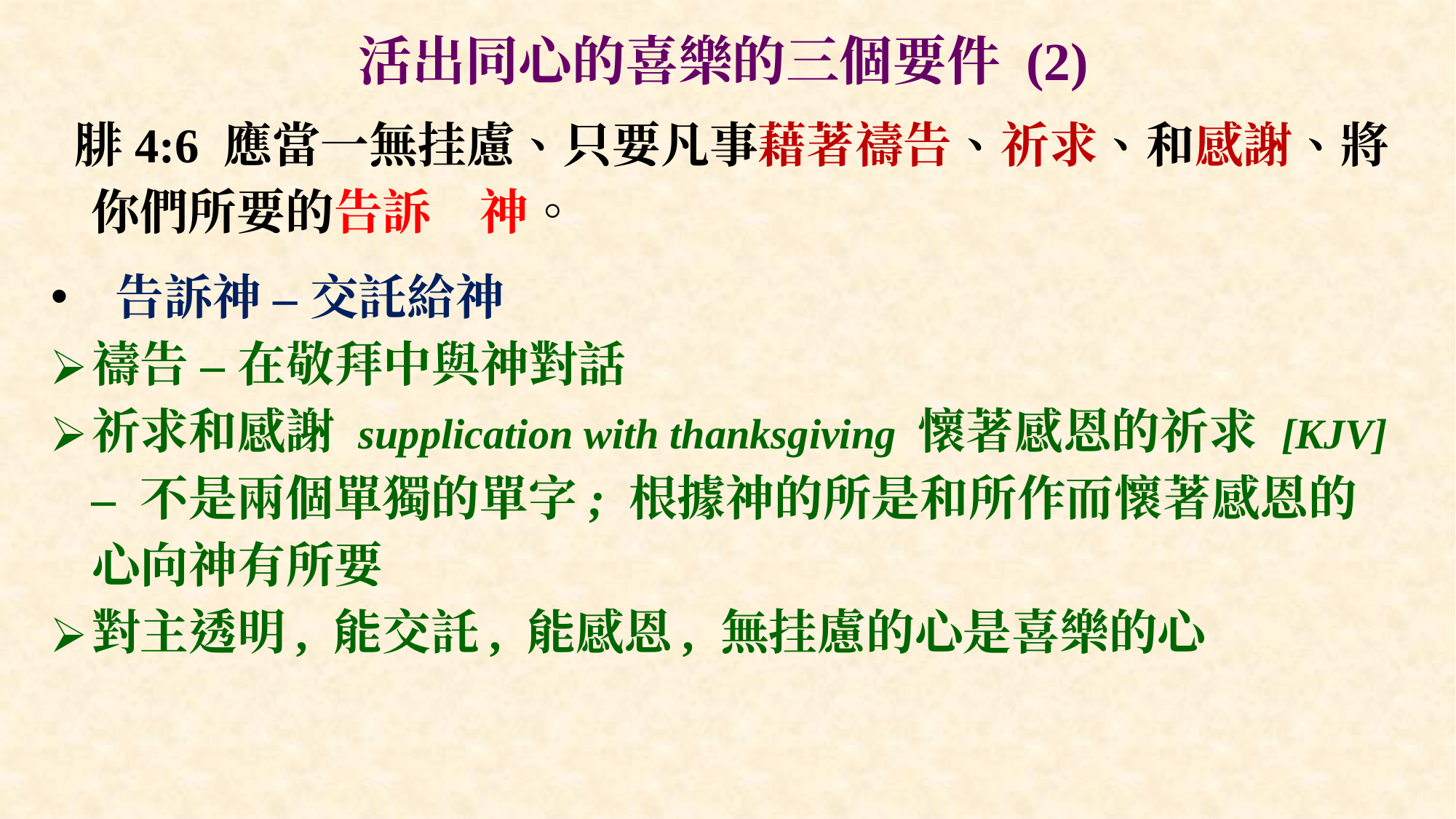

# 活出同心的喜樂的三個要件 (2)
 腓4:6 應當一無挂慮、只要凡事藉著禱告、祈求、和感謝、將你們所要的告訴　神。
 告訴神 – 交託給神
禱告 – 在敬拜中與神對話
祈求和感謝 supplication with thanksgiving 懷著感恩的祈求 [KJV] – 不是兩個單獨的單字; 根據神的所是和所作而懷著感恩的心向神有所要
對主透明, 能交託, 能感恩, 無挂慮的心是喜樂的心